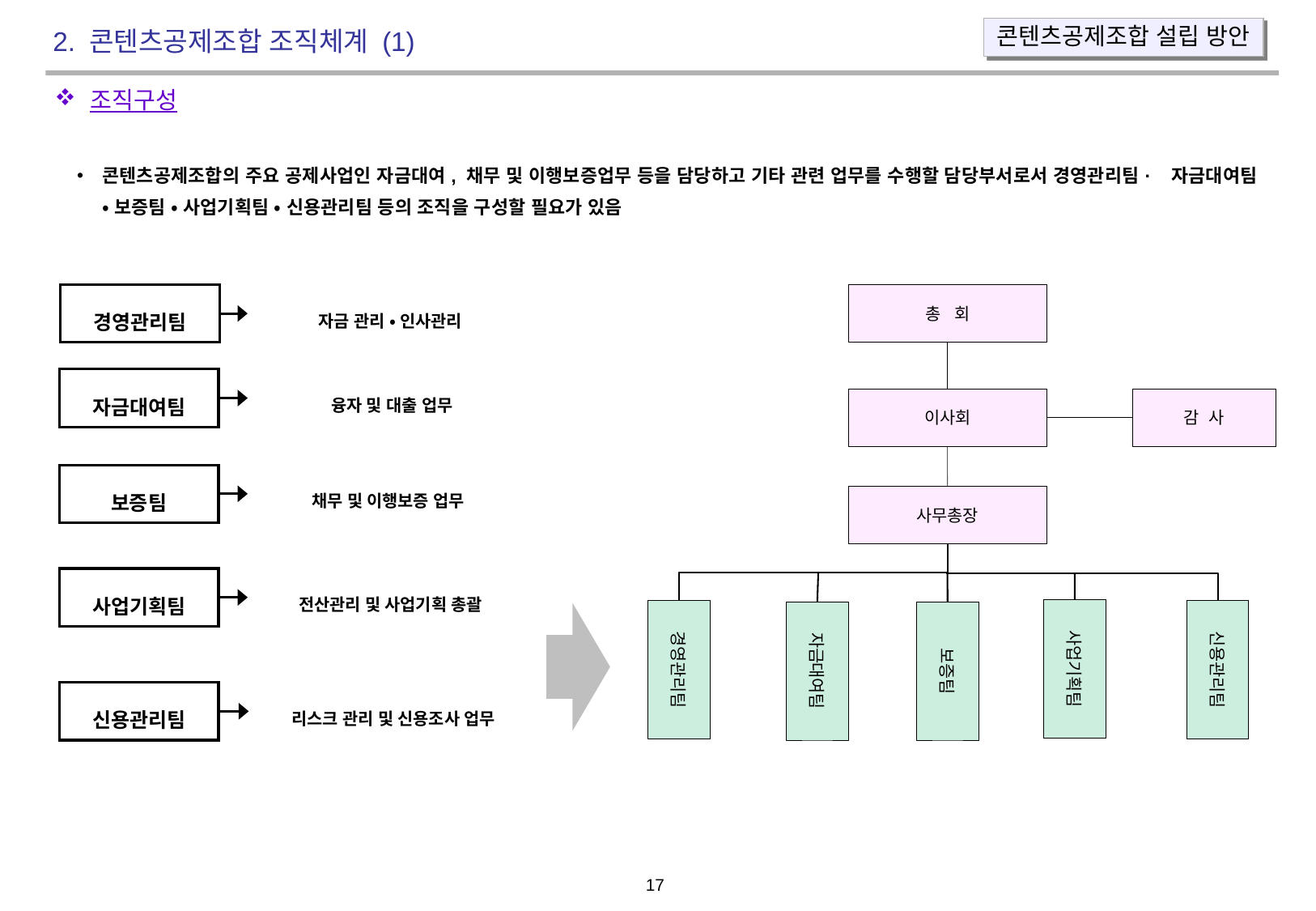

콘텐츠공제조합 설립 방안
2. 콘텐츠공제조합 조직체계 (1)
조직구성
콘텐츠공제조합의 주요 공제사업인 자금대여, 채무 및 이행보증업무 등을 담당하고 기타 관련 업무를 수행할 담당부서로서 경영관리팀·   자금대여팀 • 보증팀 • 사업기획팀 • 신용관리팀 등의 조직을 구성할 필요가 있음

경영관리팀
자금 관리 • 인사관리
자금대여팀
 융자 및 대출 업무
보증팀
채무 및 이행보증 업무
사업기획팀
전산관리 및 사업기획 총괄
신용관리팀
 리스크 관리 및 신용조사 업무
총   회
이사회
감  사
사무총장
사업기획팀
경영관리팀
신용관리팀
자금대여팀
보증팀

 17